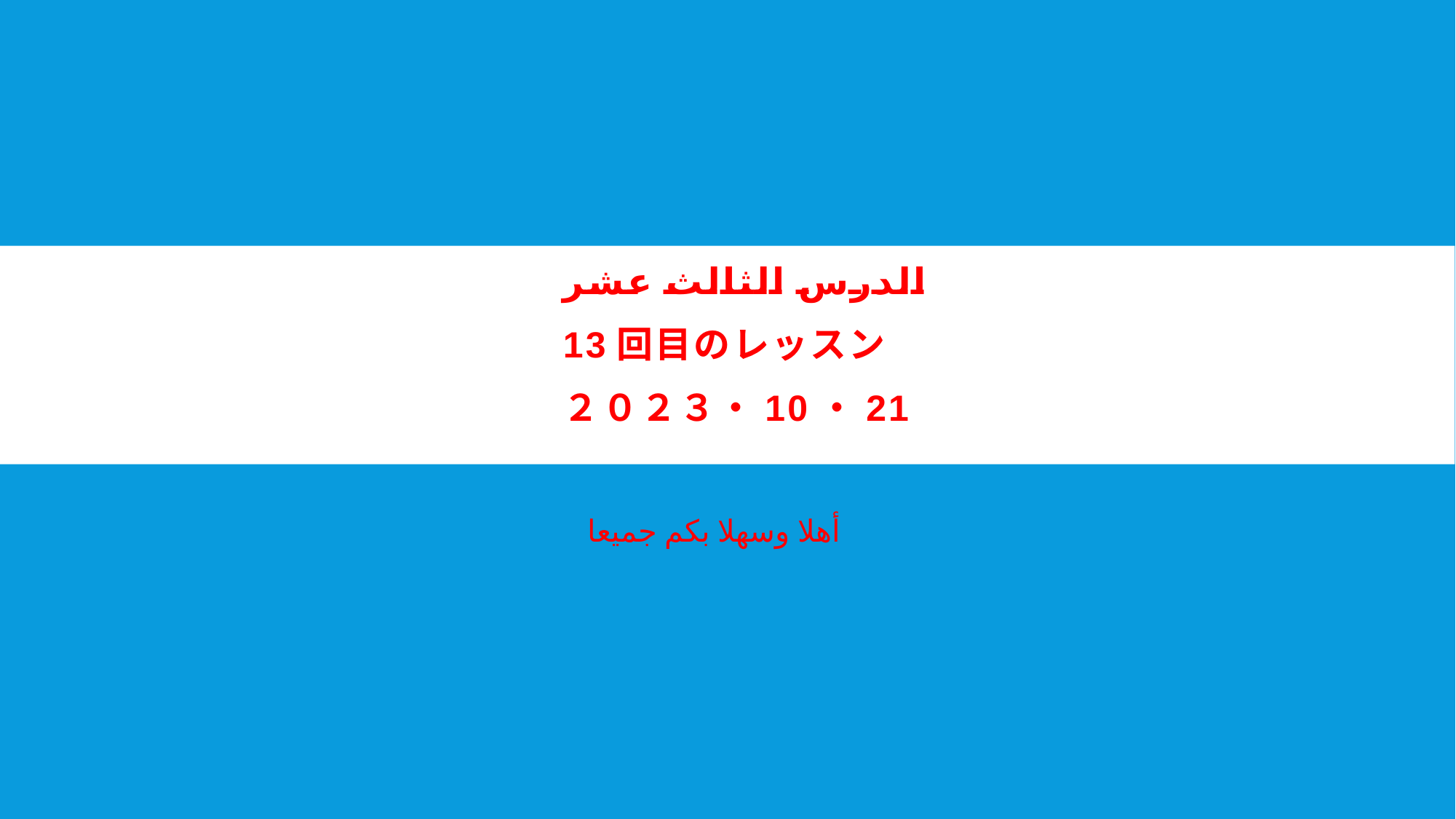

# الدرس الثالث عشر
13回目のレッスン
２０２３・10・21
أهلا وسهلا بكم جميعا